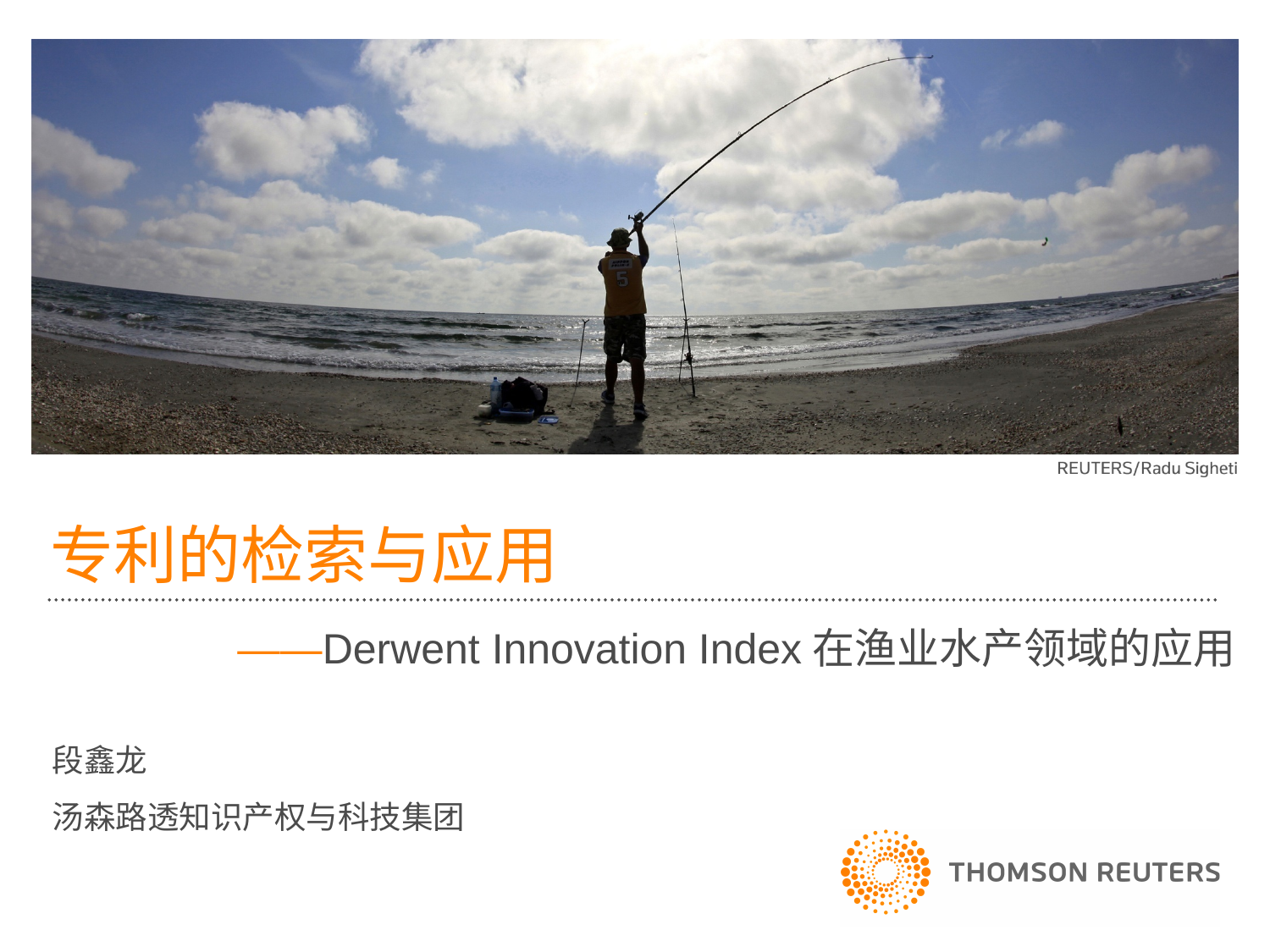

# 专利的检索与应用

     ——Derwent Innovation Index在渔业水产领域的应用

段鑫龙
汤森路透知识产权与科技集团